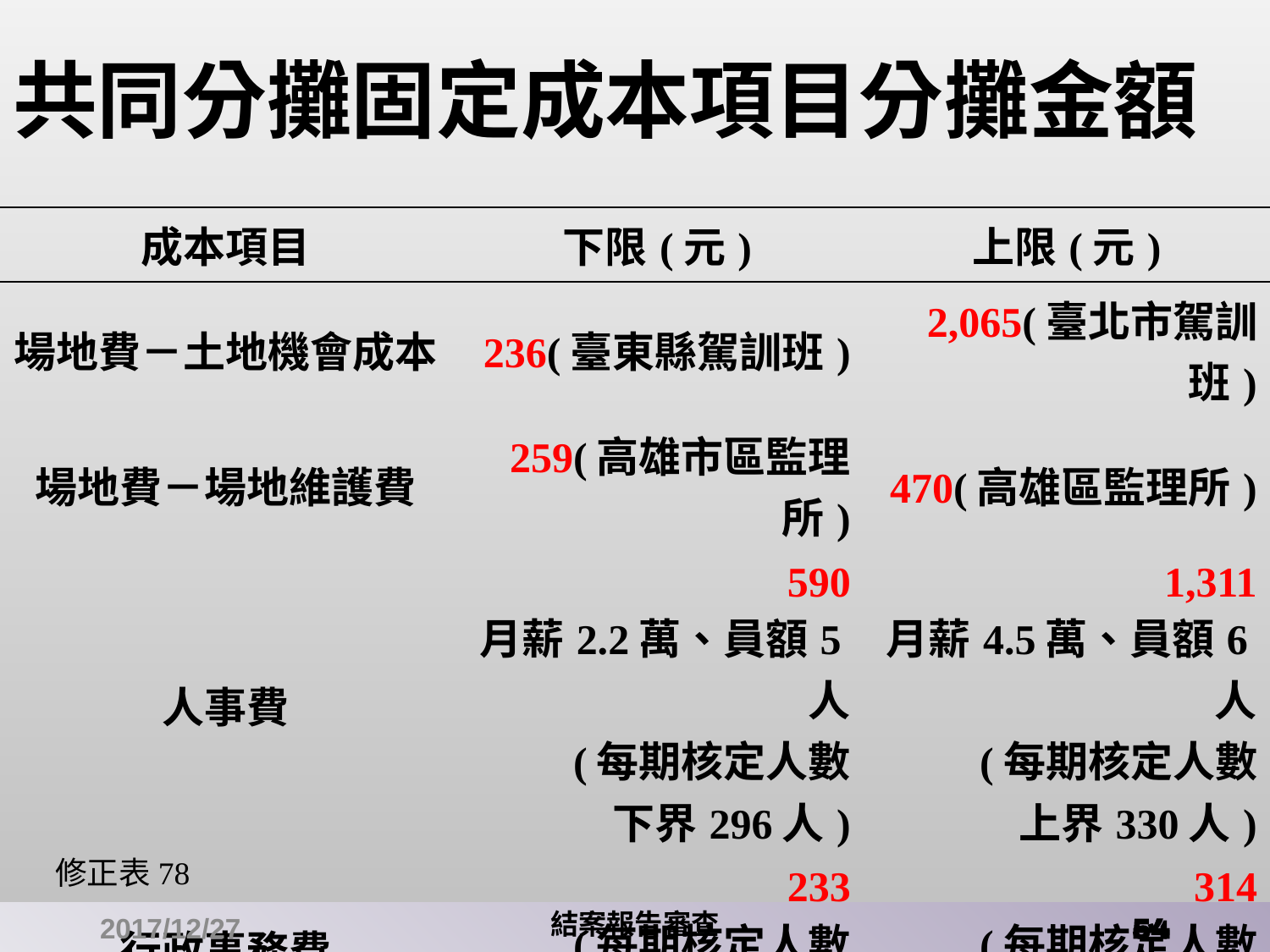

# 共同分攤固定成本項目分攤金額
| 成本項目 | 下限(元) | 上限(元) |
| --- | --- | --- |
| 場地費－土地機會成本 | 236(臺東縣駕訓班) | 2,065(臺北市駕訓班) |
| 場地費－場地維護費 | 259(高雄市區監理所) | 470(高雄區監理所) |
| 人事費 | 590 月薪2.2萬、員額5人 (每期核定人數 下界296人) | 1,311 月薪4.5萬、員額6人 (每期核定人數 上界330人) |
| 行政事務費 | 233 (每期核定人數 下界296人) | 314 (每期核定人數 上界330人) |
| 合計 | 1,318 | 4,160 |
修正表78
2017/12/27
結案報告審查
54